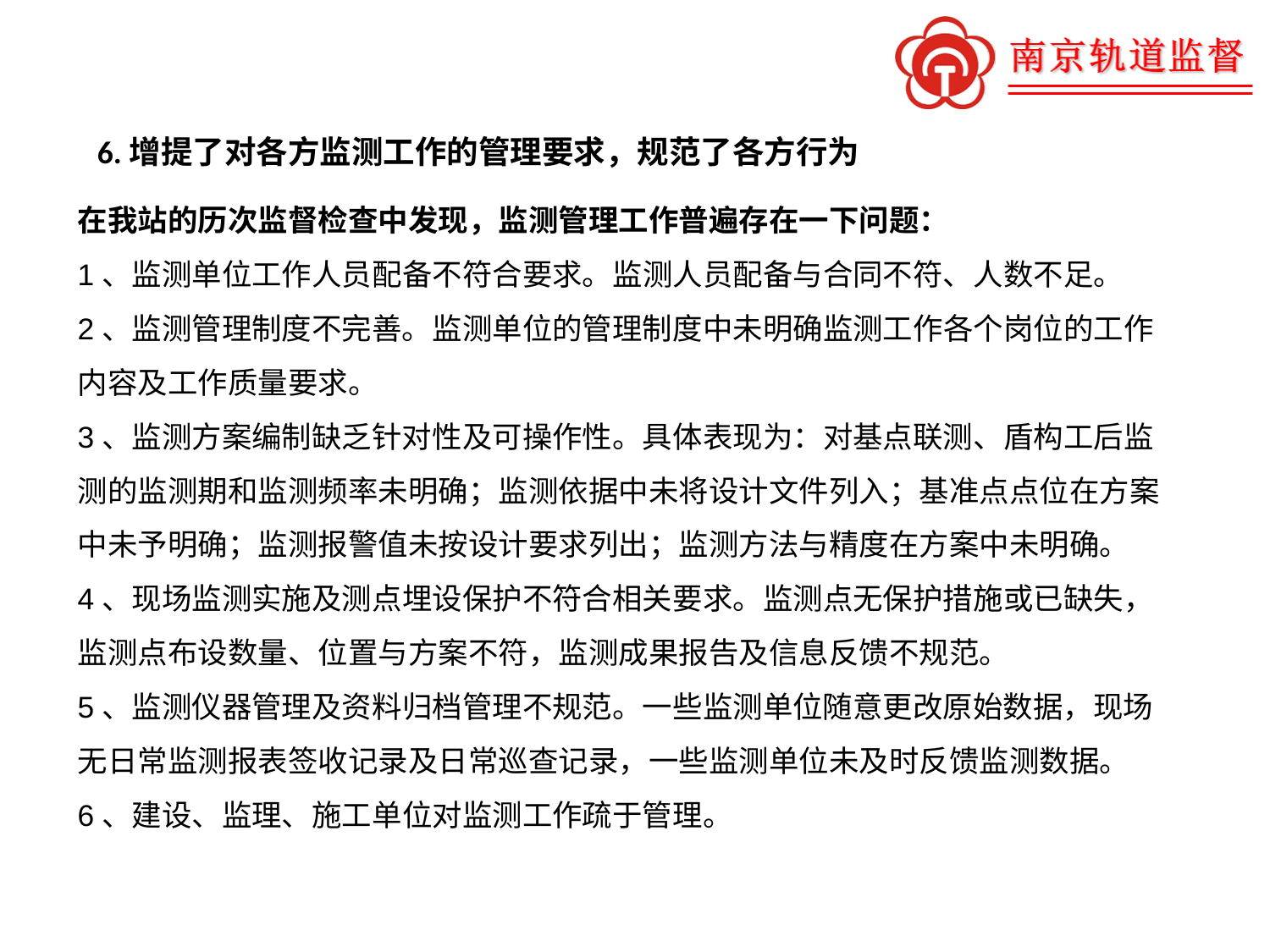

6.增提了对各方监测工作的管理要求，规范了各方行为
在我站的历次监督检查中发现，监测管理工作普遍存在一下问题：
1、监测单位工作人员配备不符合要求。监测人员配备与合同不符、人数不足。
2、监测管理制度不完善。监测单位的管理制度中未明确监测工作各个岗位的工作
内容及工作质量要求。
3、监测方案编制缺乏针对性及可操作性。具体表现为：对基点联测、盾构工后监测的监测期和监测频率未明确；监测依据中未将设计文件列入；基准点点位在方案中未予明确；监测报警值未按设计要求列出；监测方法与精度在方案中未明确。
4、现场监测实施及测点埋设保护不符合相关要求。监测点无保护措施或已缺失，监测点布设数量、位置与方案不符，监测成果报告及信息反馈不规范。
5、监测仪器管理及资料归档管理不规范。一些监测单位随意更改原始数据，现场无日常监测报表签收记录及日常巡查记录，一些监测单位未及时反馈监测数据。
6、建设、监理、施工单位对监测工作疏于管理。